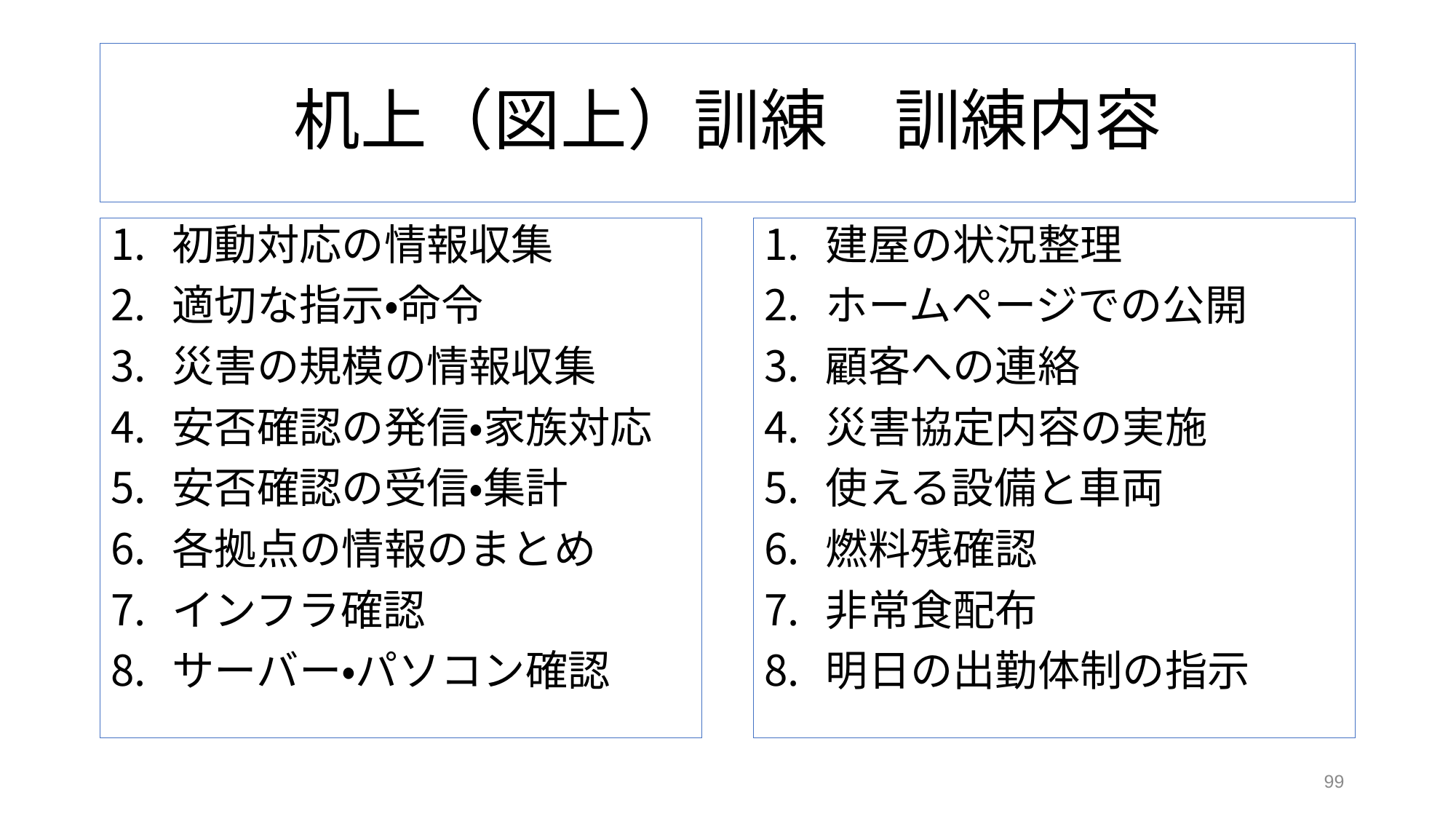

# 机上（図上）訓練　訓練内容
初動対応の情報収集
適切な指示・命令
災害の規模の情報収集
安否確認の発信・家族対応
安否確認の受信・集計
各拠点の情報のまとめ
インフラ確認
サーバー・パソコン確認

建屋の状況整理
ホームページでの公開
顧客への連絡
災害協定内容の実施
使える設備と車両
燃料残確認
非常食配布
明日の出勤体制の指示

99